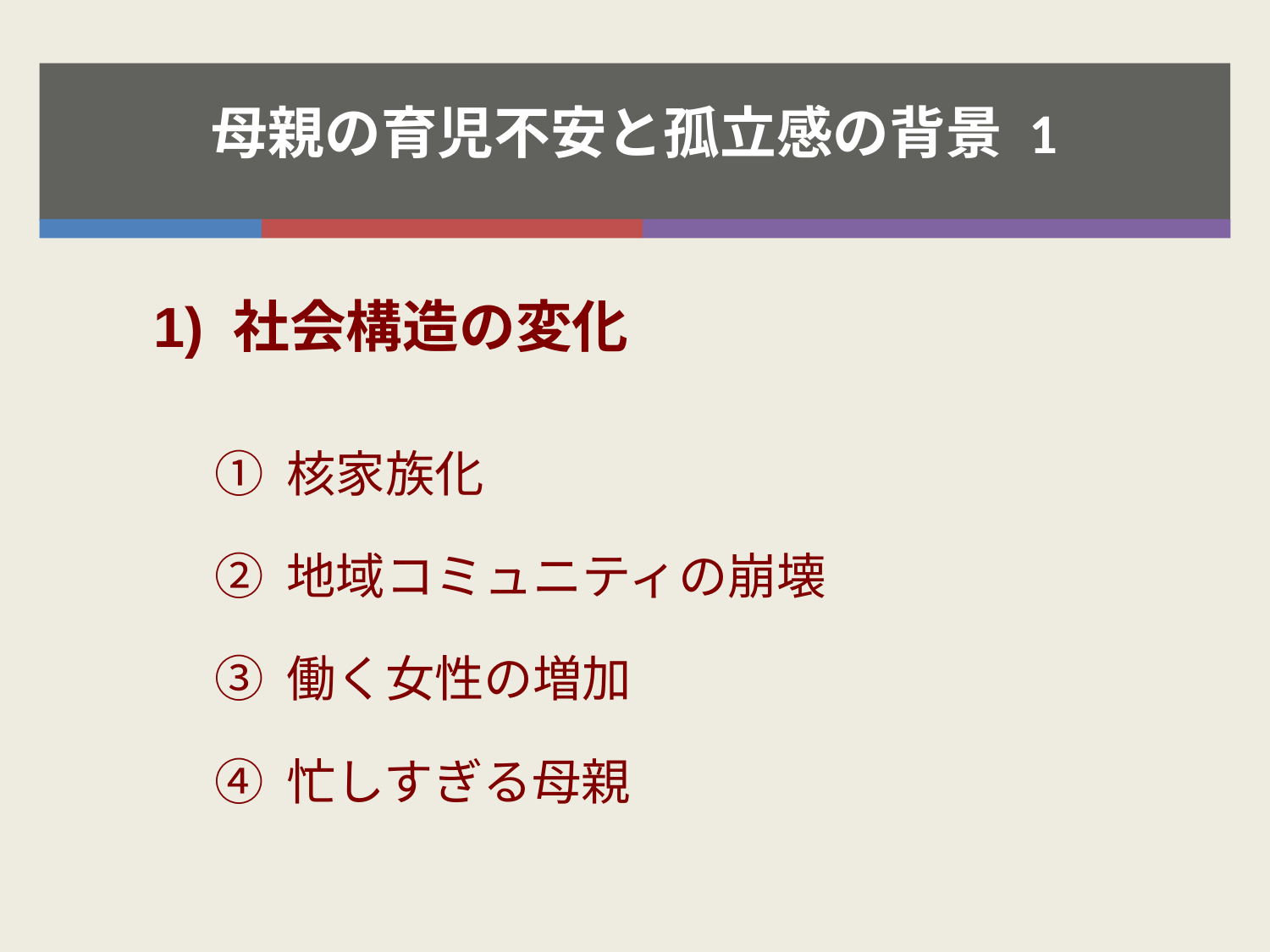

# 母親の育児不安と孤立感の背景 1
1) 社会構造の変化
核家族化
地域コミュニティの崩壊
働く女性の増加
忙しすぎる母親